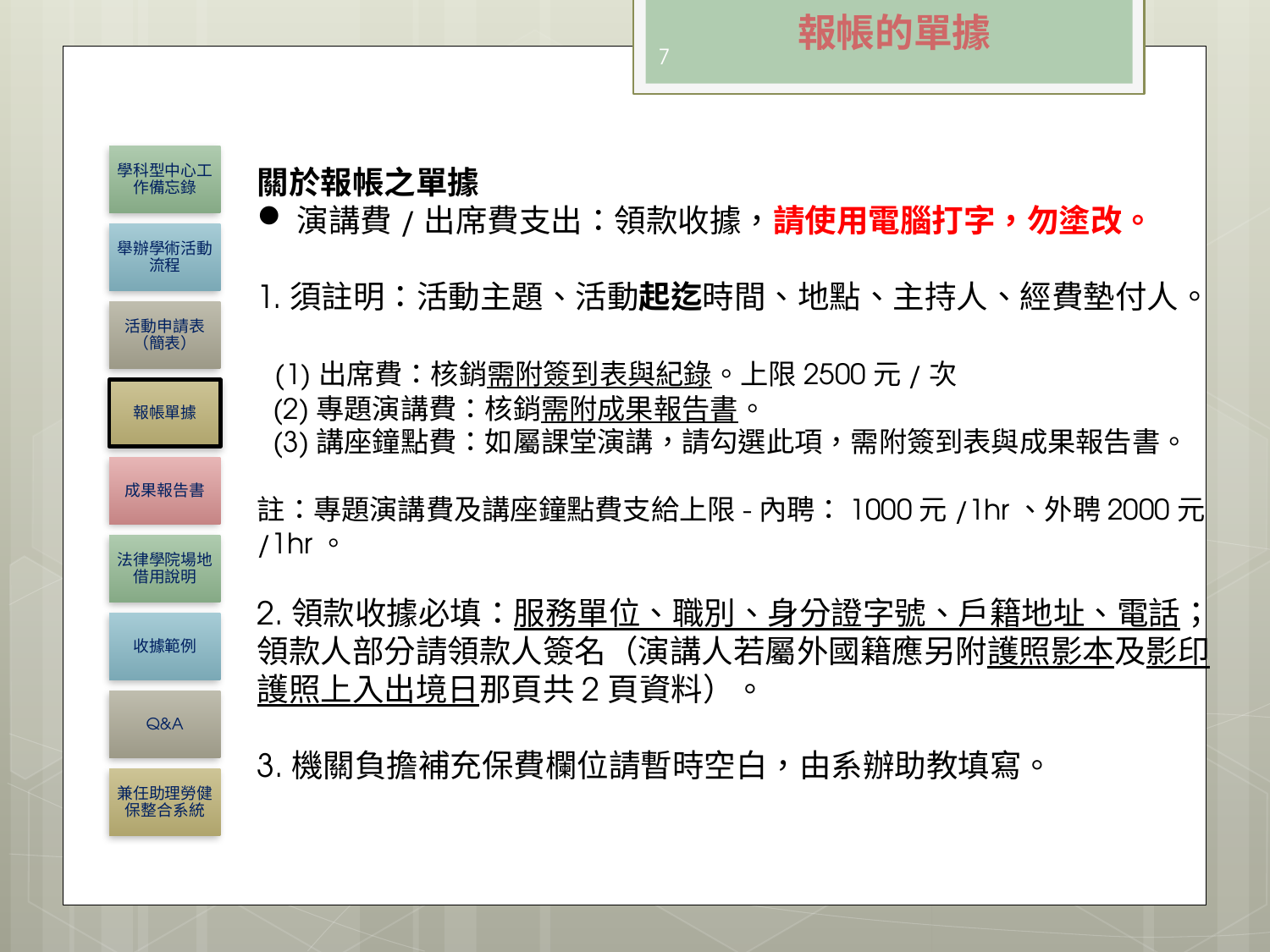

報帳的單據
7
學科型中心工作備忘錄
舉辦學術活動流程
活動申請表（簡表）
報帳單據
成果報告書
法律學院場地借用說明
收據範例
Q&A
兼任助理勞健保整合系統
關於報帳之單據
演講費/出席費支出：領款收據，請使用電腦打字，勿塗改。

1.須註明：活動主題、活動起迄時間、地點、主持人、經費墊付人。
  (1)出席費：核銷需附簽到表與紀錄。上限2500元/次
  (2)專題演講費：核銷需附成果報告書。
  (3)講座鐘點費：如屬課堂演講，請勾選此項，需附簽到表與成果報告書。

註：專題演講費及講座鐘點費支給上限-內聘：1000元/1hr、外聘2000元/1hr。

2.領款收據必填：服務單位、職別、身分證字號、戶籍地址、電話；領款人部分請領款人簽名（演講人若屬外國籍應另附護照影本及影印護照上入出境日那頁共2頁資料）。

3.機關負擔補充保費欄位請暫時空白，由系辦助教填寫。